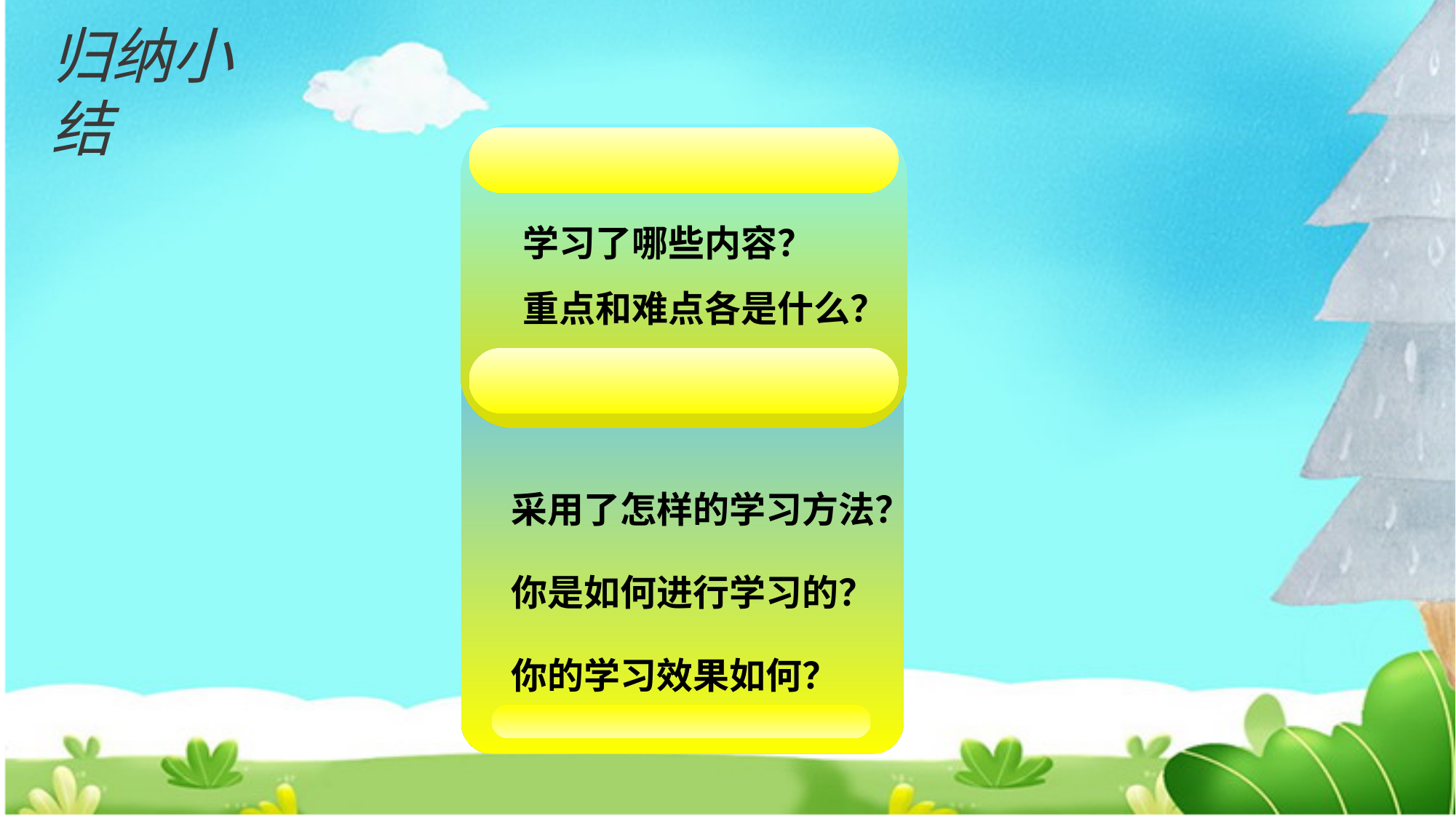

归纳小结

学习了哪些内容？
重点和难点各是什么？

采用了怎样的学习方法？
你是如何进行学习的？
你的学习效果如何？